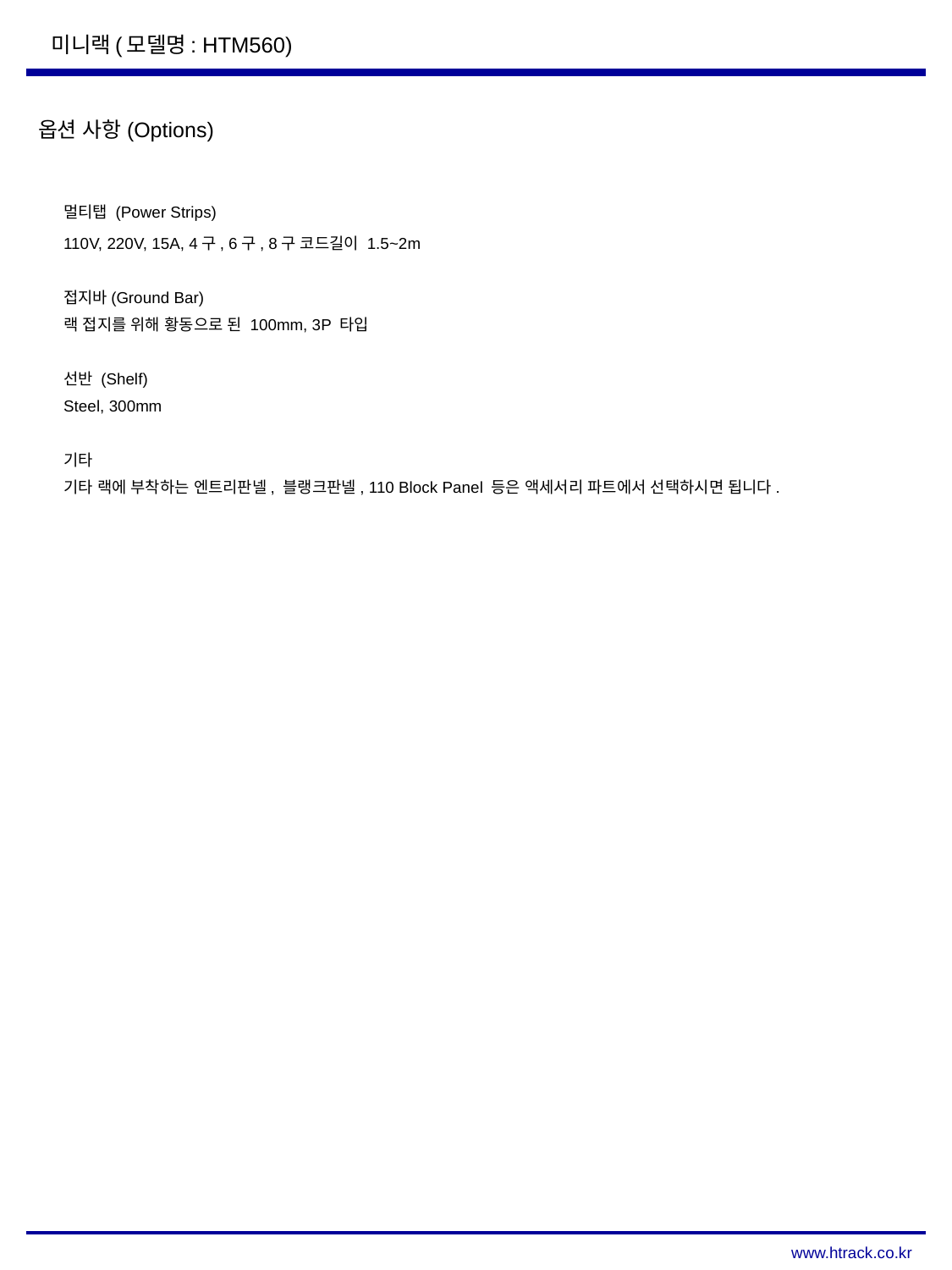

미니랙(모델명: HTM560)
옵션 사항(Options)
멀티탭 (Power Strips)
110V, 220V, 15A, 4구, 6구, 8구 코드길이 1.5~2m

접지바(Ground Bar)
랙 접지를 위해 황동으로 된 100mm, 3P 타입

선반 (Shelf)
Steel, 300mm

기타
기타 랙에 부착하는 엔트리판넬, 블랭크판넬, 110 Block Panel 등은 액세서리 파트에서 선택하시면 됩니다.
www.htrack.co.kr